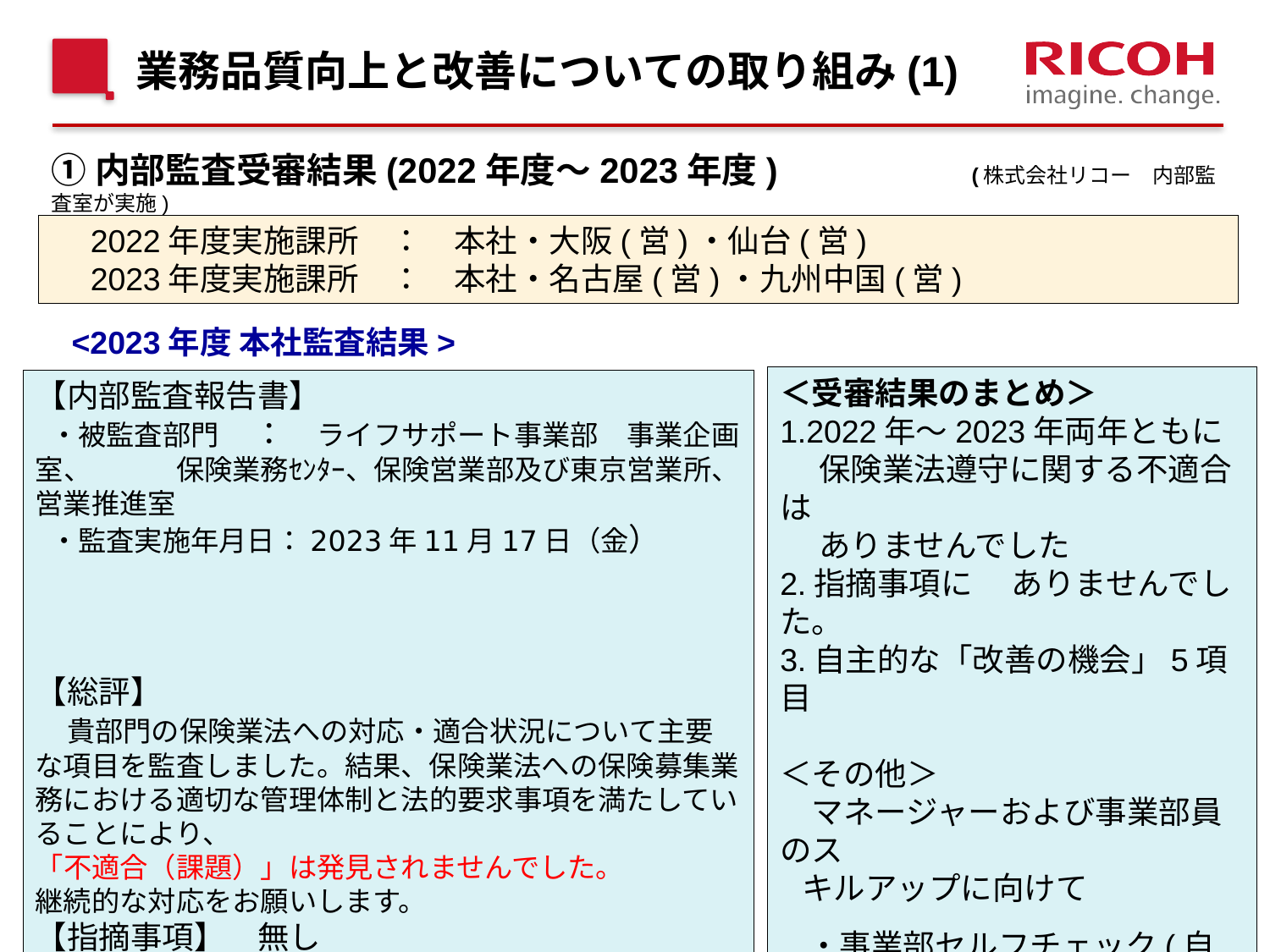

# 業務品質向上と改善についての取り組み(1)
①内部監査受審結果(2022年度～2023年度)　　　　　(株式会社リコー　内部監査室が実施)
　2022年度実施課所　：　本社・大阪(営)・仙台(営)
　2023年度実施課所　：　本社・名古屋(営)・九州中国(営)
<2023年度 本社監査結果>
＜受審結果のまとめ＞
1.2022年～2023年両年ともに
　 保険業法遵守に関する不適合は
　 ありませんでした
2.指摘事項に　 ありませんでした。
3.自主的な「改善の機会」5項目

＜その他＞
　マネージャーおよび事業部員のス
  キルアップに向けて
　・事業部セルフチェック(自主的な
   改善活動)　「改善の機会3件」
　・社内勉強会の実施
【内部監査報告書】
 ・被監査部門 　：　ライフサポート事業部　事業企画室、　　　保険業務ｾﾝﾀｰ、保険営業部及び東京営業所、営業推進室
 ・監査実施年月日：2023年11月17日（金）

【総評】
　貴部門の保険業法への対応・適合状況について主要な項目を監査しました。結果、保険業法への保険募集業務における適切な管理体制と法的要求事項を満たしていることにより、
「不適合（課題）」は発見されませんでした。
継続的な対応をお願いします。
【指摘事項】　無し
【改善の機会】
３項目の改善を実施いたしました。
8